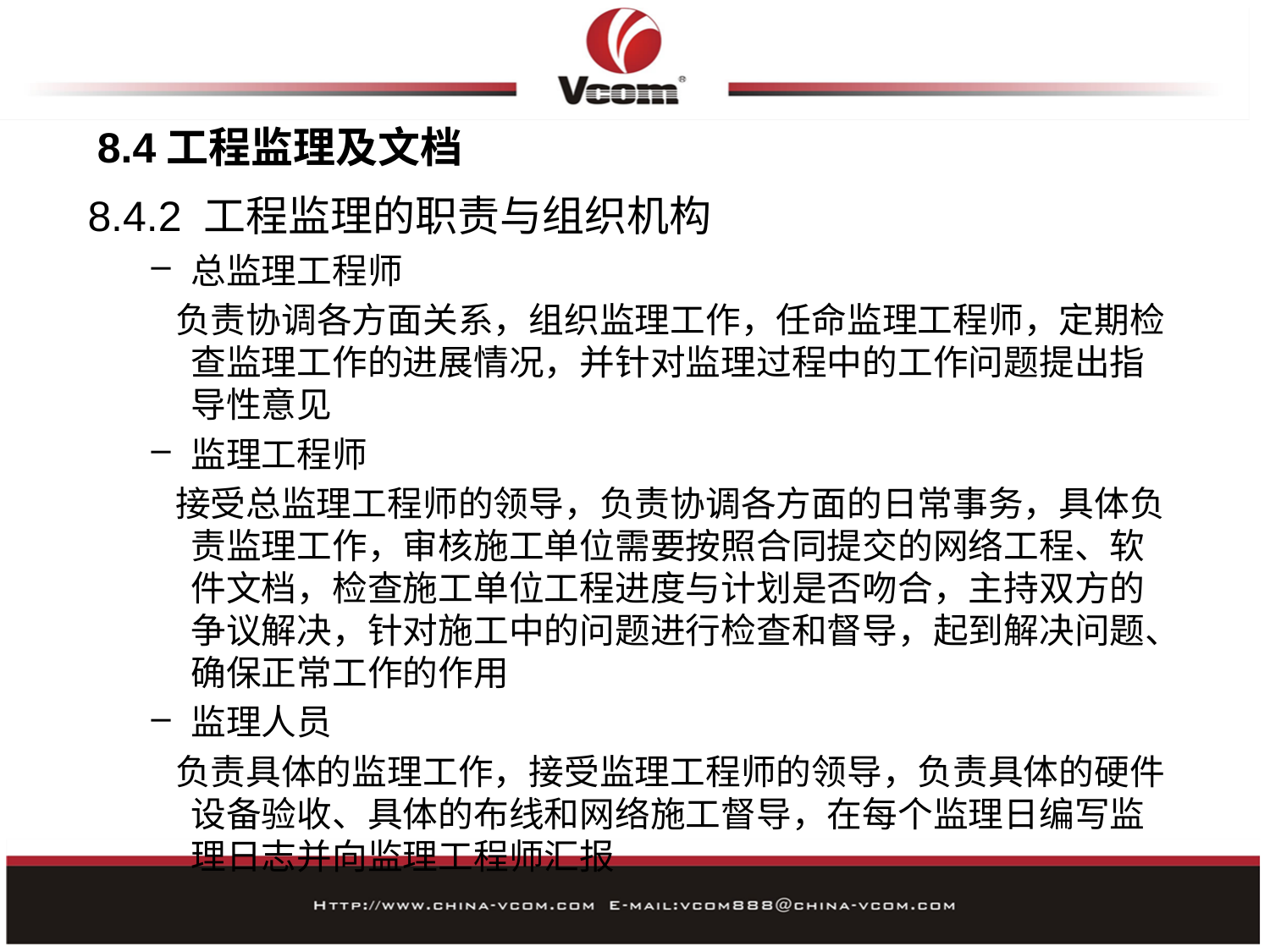

8.4工程监理及文档
8.4.2 工程监理的职责与组织机构
总监理工程师
  负责协调各方面关系，组织监理工作，任命监理工程师，定期检查监理工作的进展情况，并针对监理过程中的工作问题提出指导性意见
监理工程师
  接受总监理工程师的领导，负责协调各方面的日常事务，具体负责监理工作，审核施工单位需要按照合同提交的网络工程、软件文档，检查施工单位工程进度与计划是否吻合，主持双方的争议解决，针对施工中的问题进行检查和督导，起到解决问题、确保正常工作的作用
监理人员
  负责具体的监理工作，接受监理工程师的领导，负责具体的硬件设备验收、具体的布线和网络施工督导，在每个监理日编写监理日志并向监理工程师汇报